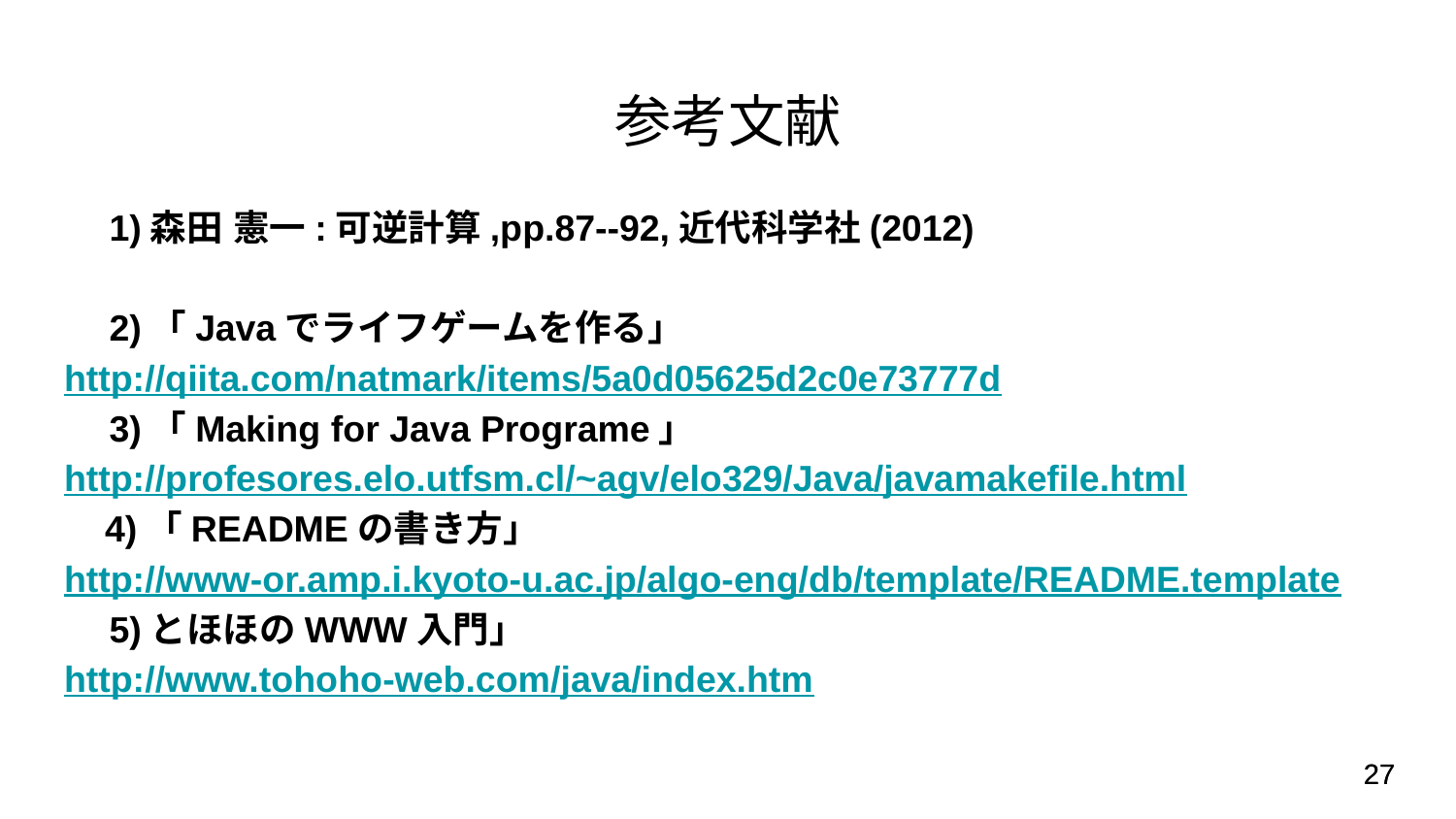

# 参考文献
　1)森田 憲一:可逆計算,pp.87--92,近代科学社(2012)

　2)「Javaでライフゲームを作る」　http://qiita.com/natmark/items/5a0d05625d2c0e73777d
　3)「Making for Java Programe」http://profesores.elo.utfsm.cl/~agv/elo329/Java/javamakefile.html
    4)「READMEの書き方」http://www-or.amp.i.kyoto-u.ac.jp/algo-eng/db/template/README.template
　5)とほほのWWW入門」
http://www.tohoho-web.com/java/index.htm

27
27